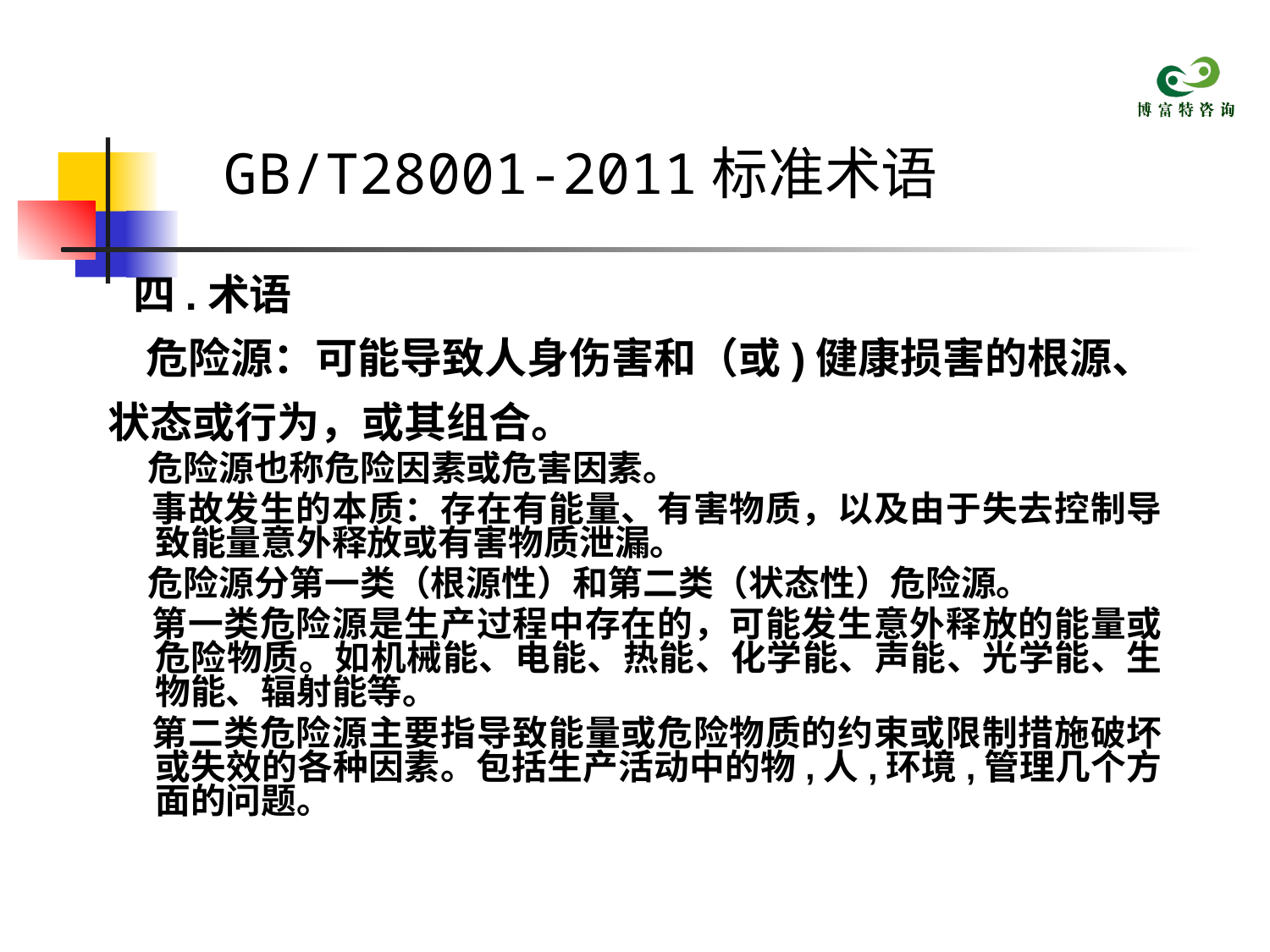

# GB/T28001-2011标准术语
           四.术语
   危险源：可能导致人身伤害和（或)健康损害的根源、
状态或行为，或其组合。
    危险源也称危险因素或危害因素。
    事故发生的本质：存在有能量、有害物质，以及由于失去控制导致能量意外释放或有害物质泄漏。
    危险源分第一类（根源性）和第二类（状态性）危险源。
    第一类危险源是生产过程中存在的，可能发生意外释放的能量或危险物质。如机械能、电能、热能、化学能、声能、光学能、生物能、辐射能等。
    第二类危险源主要指导致能量或危险物质的约束或限制措施破坏或失效的各种因素。包括生产活动中的物,人,环境,管理几个方面的问题。

9